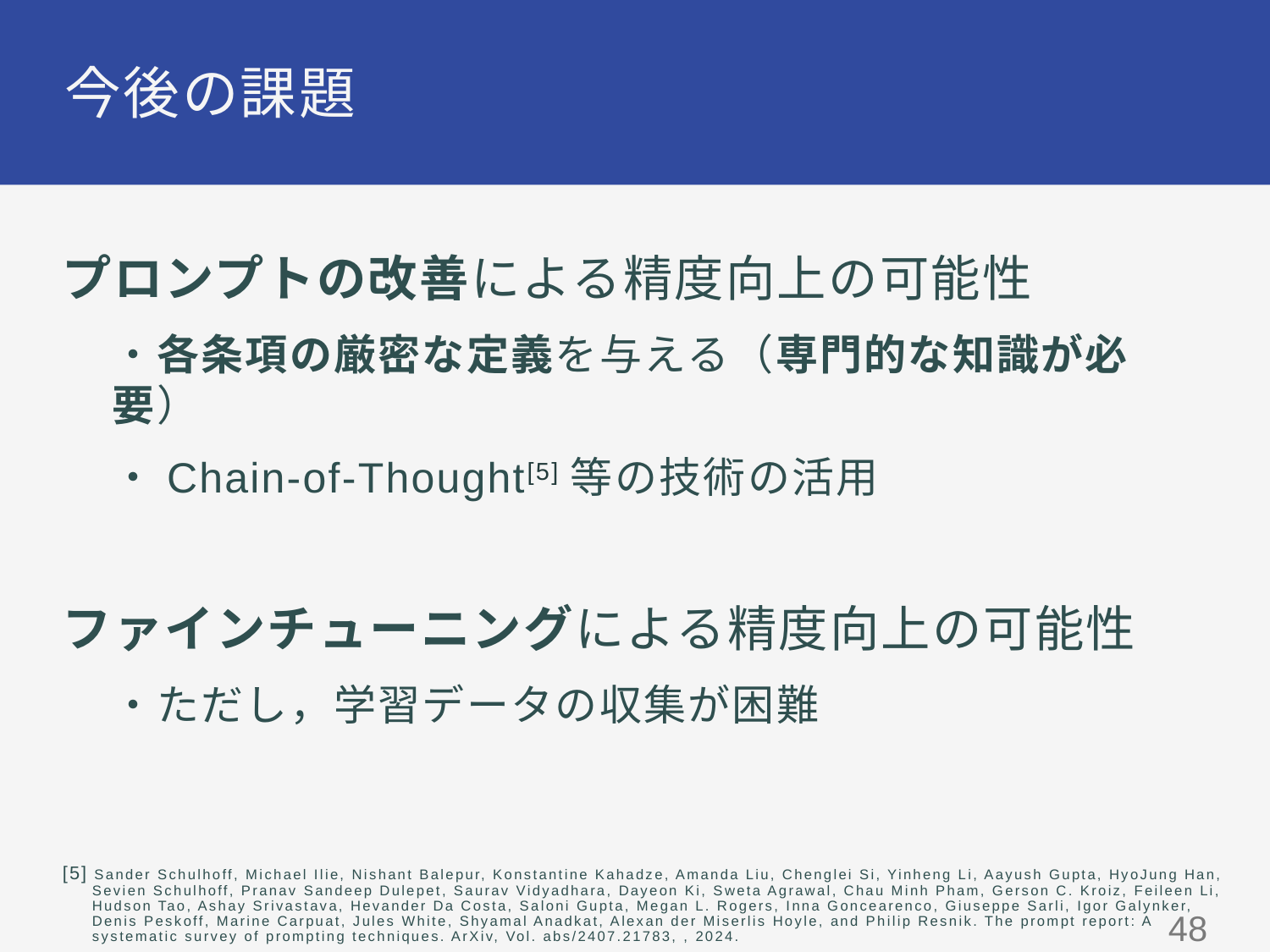

# 今後の課題
プロンプトの改善による精度向上の可能性
・各条項の厳密な定義を与える（専門的な知識が必要）
・Chain-of-Thought[5]等の技術の活用

ファインチューニングによる精度向上の可能性
・ただし，学習データの収集が困難
[5] Sander Schulhoff, Michael Ilie, Nishant Balepur, Konstantine Kahadze, Amanda Liu, Chenglei Si, Yinheng Li, Aayush Gupta, HyoJung Han,
     Sevien Schulhoff, Pranav Sandeep Dulepet, Saurav Vidyadhara, Dayeon Ki, Sweta Agrawal, Chau Minh Pham, Gerson C. Kroiz, Feileen Li,
     Hudson Tao, Ashay Srivastava, Hevander Da Costa, Saloni Gupta, Megan L. Rogers, Inna Goncearenco, Giuseppe Sarli, Igor Galynker,
     Denis Peskoff, Marine Carpuat, Jules White, Shyamal Anadkat, Alexan der Miserlis Hoyle, and Philip Resnik. The prompt report: A
     systematic survey of prompting techniques. ArXiv, Vol. abs/2407.21783, , 2024.
48